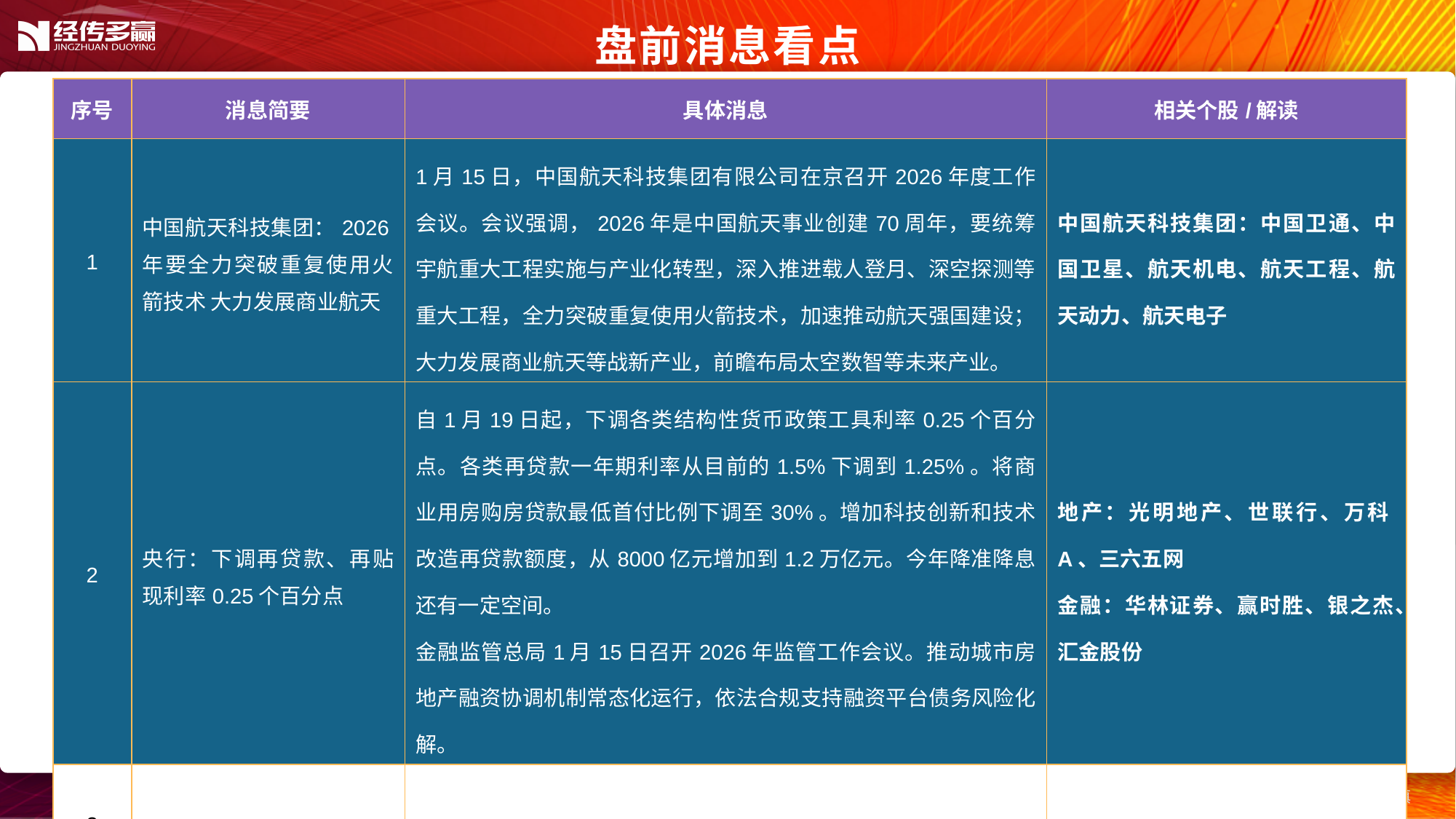

盘前消息看点
| 序号 | 消息简要 | 具体消息 | 相关个股/解读 |
| --- | --- | --- | --- |
| 1 | 中国航天科技集团：2026年要全力突破重复使用火箭技术 大力发展商业航天 | 1月15日，中国航天科技集团有限公司在京召开2026年度工作会议。会议强调，2026年是中国航天事业创建70周年，要统筹宇航重大工程实施与产业化转型，深入推进载人登月、深空探测等重大工程，全力突破重复使用火箭技术，加速推动航天强国建设；大力发展商业航天等战新产业，前瞻布局太空数智等未来产业。 | 中国航天科技集团：中国卫通、中国卫星、航天机电、航天工程、航天动力、航天电子 |
| 2 | 央行：下调再贷款、再贴现利率0.25个百分点 | 自1月19日起，下调各类结构性货币政策工具利率0.25个百分点。各类再贷款一年期利率从目前的1.5%下调到1.25%。将商业用房购房贷款最低首付比例下调至30%。增加科技创新和技术改造再贷款额度，从8000亿元增加到1.2万亿元。今年降准降息还有一定空间。 金融监管总局1月15日召开2026年监管工作会议。推动城市房地产融资协调机制常态化运行，依法合规支持融资平台债务风险化解。 | 地产：光明地产、世联行、万科A、三六五网 金融：华林证券、赢时胜、银之杰、汇金股份 |
| 3 |  |  |  |
| 4 |  |  |  |
| 5 |  |  |  |